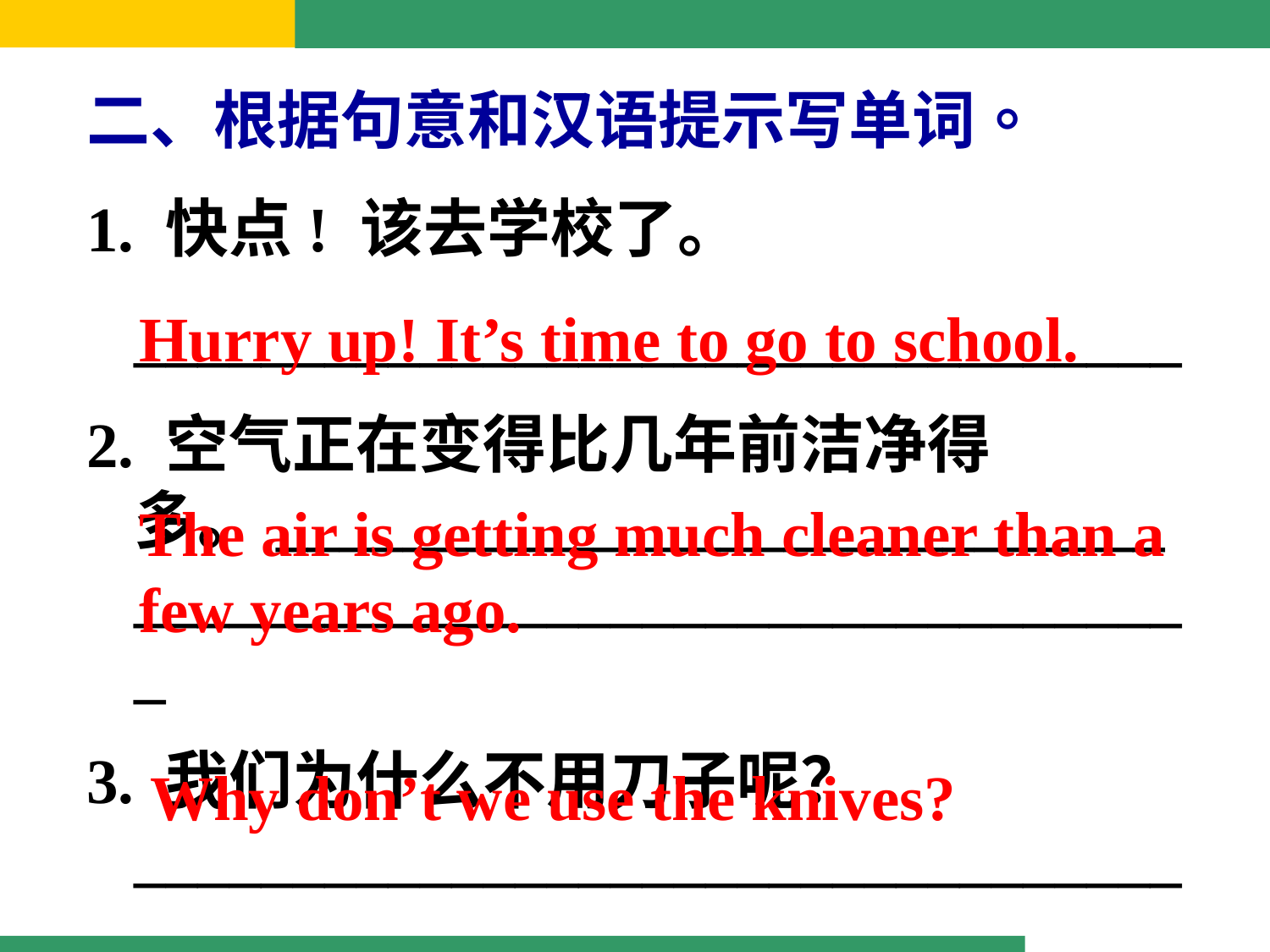

二、根据句意和汉语提示写单词。
1. 快点! 该去学校了。
   _________________________________
2. 空气正在变得比几年前洁净得多。______________________________________________________________
3. 我们为什么不用刀子呢？   _________________________________
Hurry up! It’s time to go to school.
The air is getting much cleaner than a few years ago.
Why don’t we use the knives?